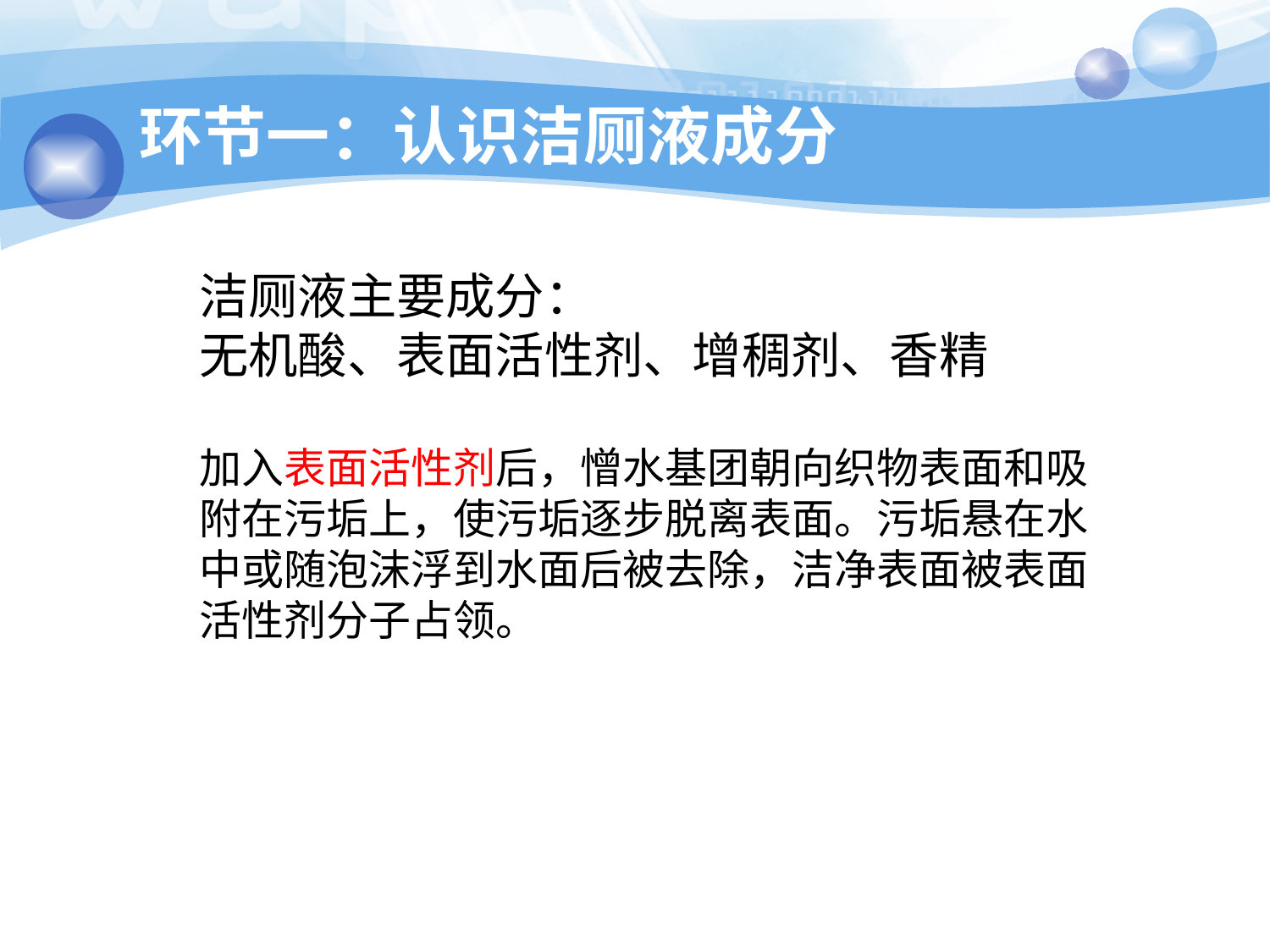

# 环节一：认识洁厕液成分
洁厕液主要成分：
无机酸、表面活性剂、增稠剂、香精
加入表面活性剂后，憎水基团朝向织物表面和吸附在污垢上，使污垢逐步脱离表面。污垢悬在水中或随泡沫浮到水面后被去除，洁净表面被表面活性剂分子占领。